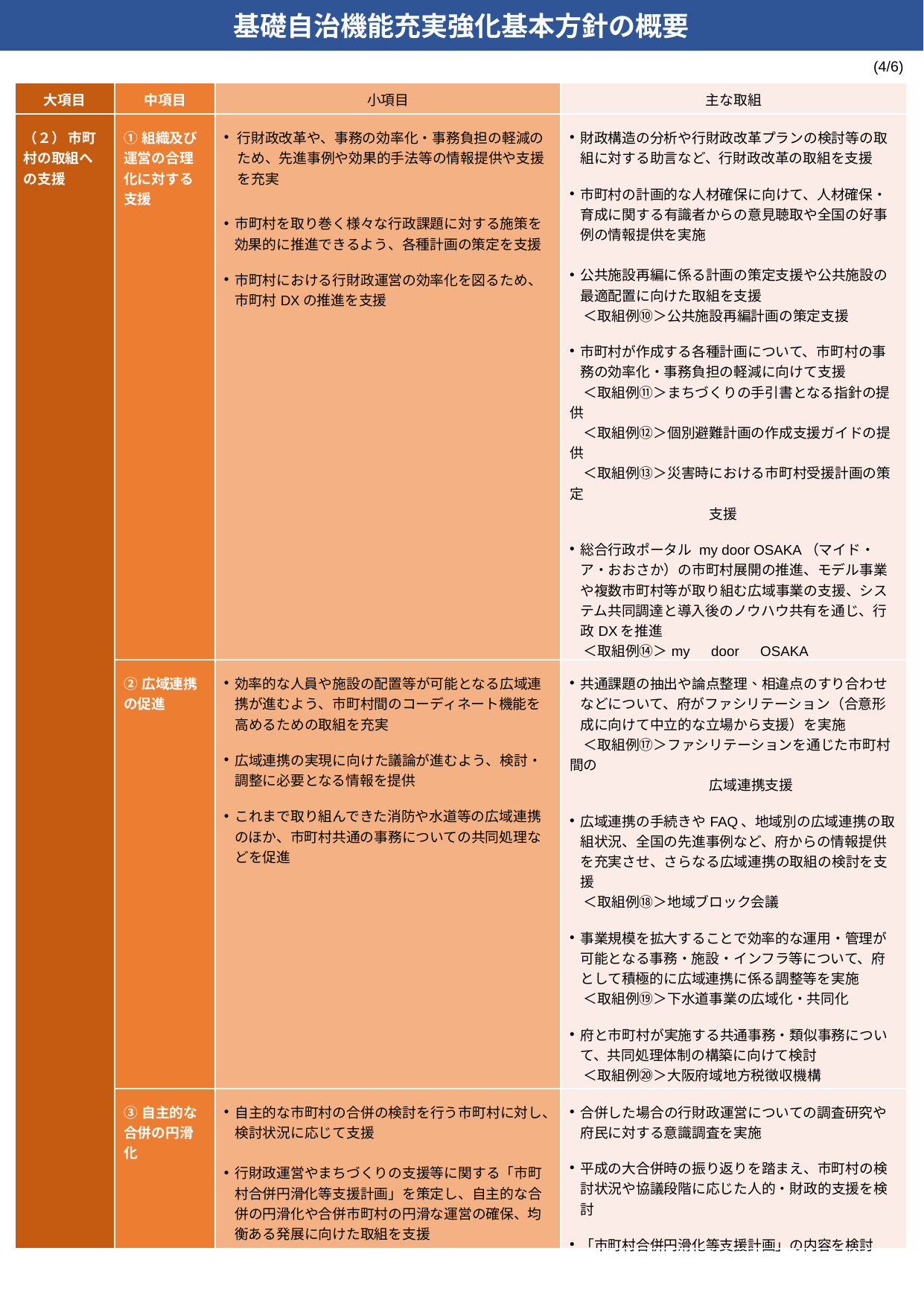

基礎自治機能充実強化基本方針の概要
(4/6)
| 大項目 | 中項目 | 小項目 | 主な取組 |
| --- | --- | --- | --- |
| （２） 市町村の取組への支援 | ①組織及び運営の合理化に対する支援 | 行財政改革や、事務の効率化・事務負担の軽減のため、先進事例や効果的手法等の情報提供や支援を充実 市町村を取り巻く様々な行政課題に対する施策を効果的に推進できるよう、各種計画の策定を支援 市町村における行財政運営の効率化を図るため、市町村DXの推進を支援 | 財政構造の分析や行財政改革プランの検討等の取組に対する助言など、行財政改革の取組を支援 市町村の計画的な人材確保に向けて、人材確保・育成に関する有識者からの意見聴取や全国の好事例の情報提供を実施 公共施設再編に係る計画の策定支援や公共施設の最適配置に向けた取組を支援 　＜取組例⑩＞公共施設再編計画の策定支援 市町村が作成する各種計画について、市町村の事務の効率化・事務負担の軽減に向けて支援 　＜取組例⑪＞まちづくりの手引書となる指針の提供 　＜取組例⑫＞個別避難計画の作成支援ガイドの提供 　＜取組例⑬＞災害時における市町村受援計画の策定 　　　　　　　　　　支援 総合行政ポータル my door OSAKA（マイド・ア・おおさか）の市町村展開の推進、モデル事業や複数市町村等が取り組む広域事業の支援、システム共同調達と導入後のノウハウ共有を通じ、行政DXを推進 　＜取組例⑭＞my　door　OSAKA 　＜取組例⑮＞GovTech大阪　システム共同化の取組 　＜取組例⑯＞大阪版デジタル人材シェアリング事業 |
| （２） 市町村の取組への支援 | ②広域連携の促進 | 効率的な人員や施設の配置等が可能となる広域連携が進むよう、市町村間のコーディネート機能を高めるための取組を充実 広域連携の実現に向けた議論が進むよう、検討・調整に必要となる情報を提供 これまで取り組んできた消防や水道等の広域連携のほか、市町村共通の事務についての共同処理などを促進 | 共通課題の抽出や論点整理、相違点のすり合わせなどについて、府がファシリテーション（合意形成に向けて中立的な立場から支援）を実施 　＜取組例⑰＞ファシリテーションを通じた市町村間の 　　　　　　　　　　広域連携支援 広域連携の手続きやFAQ、地域別の広域連携の取組状況、全国の先進事例など、府からの情報提供を充実させ、さらなる広域連携の取組の検討を支援 　＜取組例⑱＞地域ブロック会議 事業規模を拡大することで効率的な運用・管理が可能となる事務・施設・インフラ等について、府として積極的に広域連携に係る調整等を実施 　＜取組例⑲＞下水道事業の広域化・共同化 府と市町村が実施する共通事務・類似事務について、共同処理体制の構築に向けて検討 　＜取組例⑳＞大阪府域地方税徴収機構 市町村共通の事務について、抜本的な共同処理体制の構築に向けて検討 |
|  | ③自主的な合併の円滑化 | 自主的な市町村の合併の検討を行う市町村に対し、検討状況に応じて支援 行財政運営やまちづくりの支援等に関する「市町村合併円滑化等支援計画」を策定し、自主的な合併の円滑化や合併市町村の円滑な運営の確保、均衡ある発展に向けた取組を支援 | 合併した場合の行財政運営についての調査研究や府民に対する意識調査を実施　 平成の大合併時の振り返りを踏まえ、市町村の検討状況や協議段階に応じた人的・財政的支援を検討 「市町村合併円滑化等支援計画」の内容を検討 |